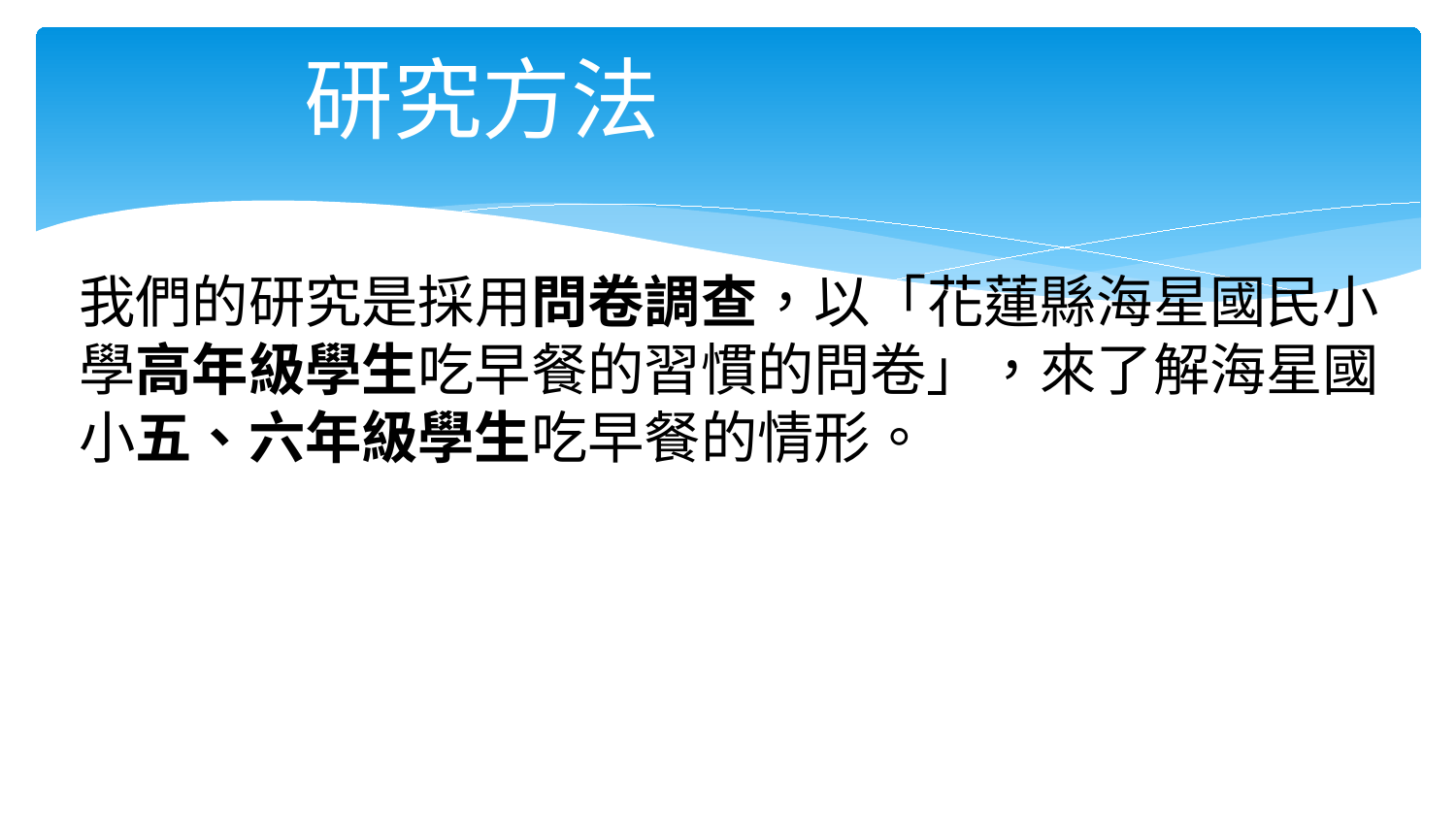

# 研究方法

我們的研究是採用問卷調查，以「花蓮縣海星國民小學高年級學生吃早餐的習慣的問卷」，來了解海星國小五、六年級學生吃早餐的情形。